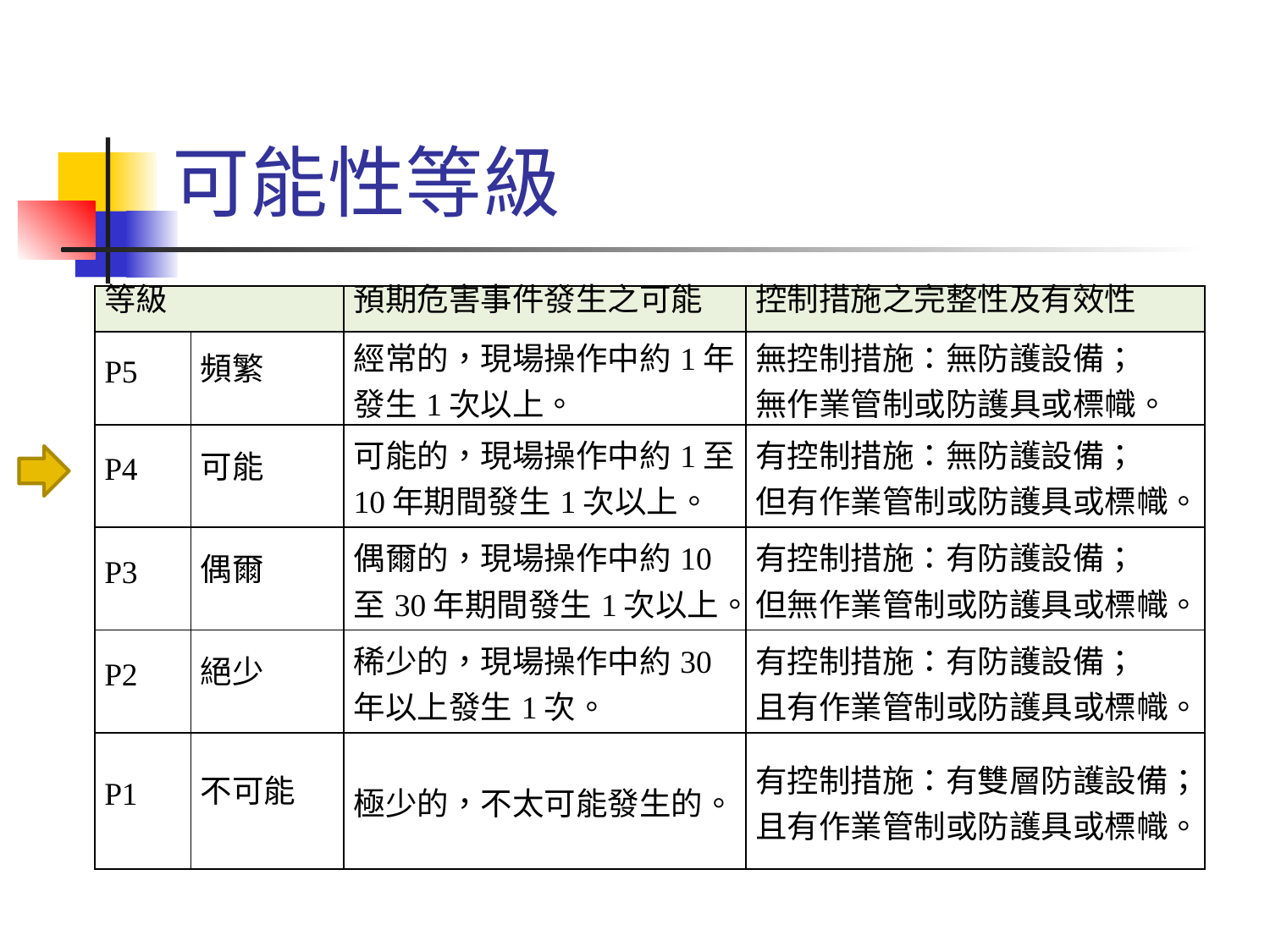

# 可能性等級
| 等級 |  | 預期危害事件發生之可能 | 控制措施之完整性及有效性 |
| --- | --- | --- | --- |
| P5 | 頻繁 | 經常的，現場操作中約1年發生1次以上。 | 無控制措施：無防護設備； 無作業管制或防護具或標幟。 |
| P4 | 可能 | 可能的，現場操作中約1至10年期間發生1次以上。 | 有控制措施：無防護設備； 但有作業管制或防護具或標幟。 |
| P3 | 偶爾 | 偶爾的，現場操作中約10至30年期間發生1次以上。 | 有控制措施：有防護設備； 但無作業管制或防護具或標幟。 |
| P2 | 絕少 | 稀少的，現場操作中約30年以上發生1次。 | 有控制措施：有防護設備； 且有作業管制或防護具或標幟。 |
| P1 | 不可能 | 極少的，不太可能發生的。 | 有控制措施：有雙層防護設備； 且有作業管制或防護具或標幟。 |